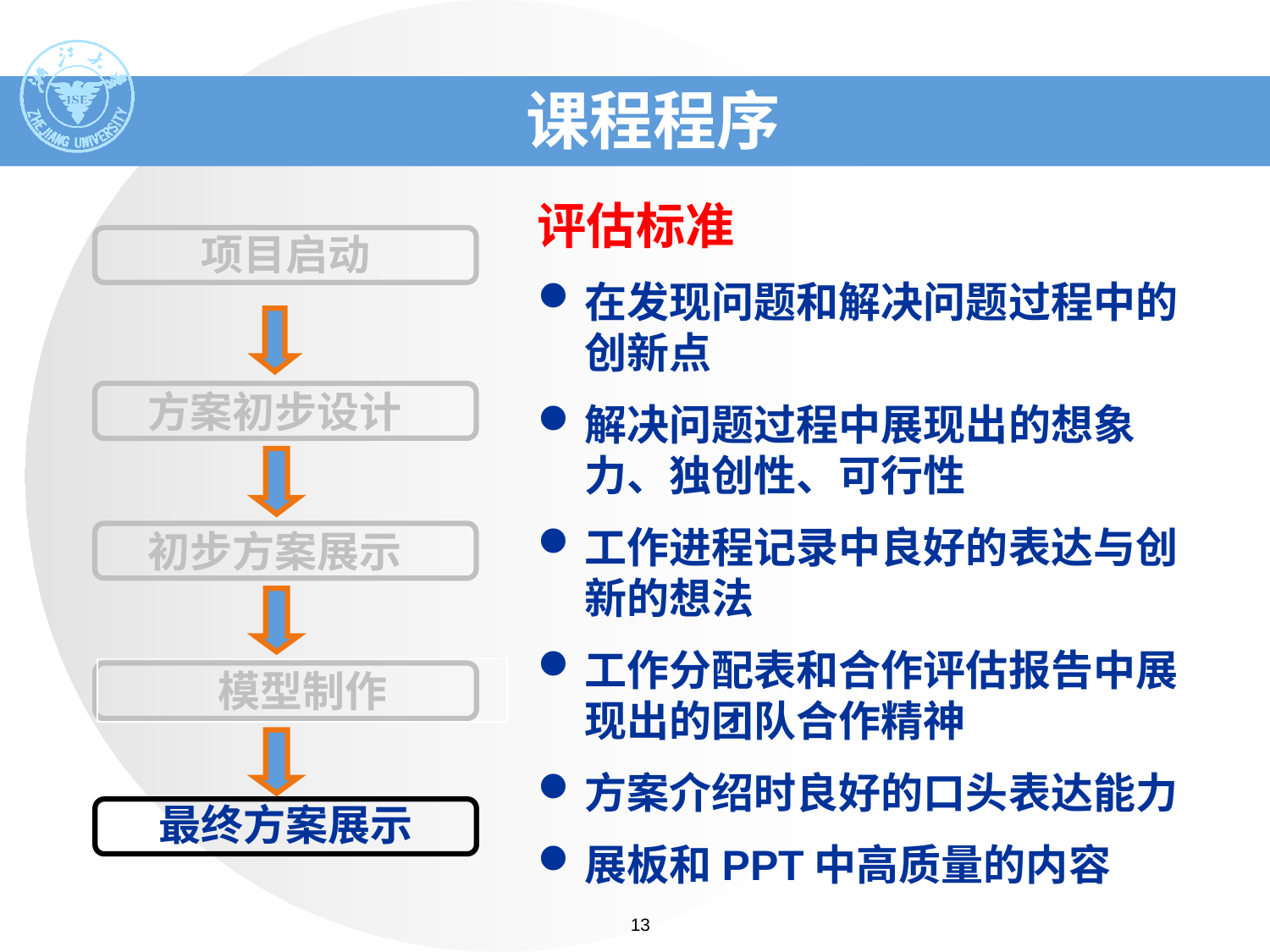

课程程序
评估标准
在发现问题和解决问题过程中的创新点
解决问题过程中展现出的想象力、独创性、可行性
工作进程记录中良好的表达与创新的想法
工作分配表和合作评估报告中展现出的团队合作精神
方案介绍时良好的口头表达能力
展板和PPT中高质量的内容
项目启动

方案初步设计

初步方案展示

模型制作

最终方案展示

13